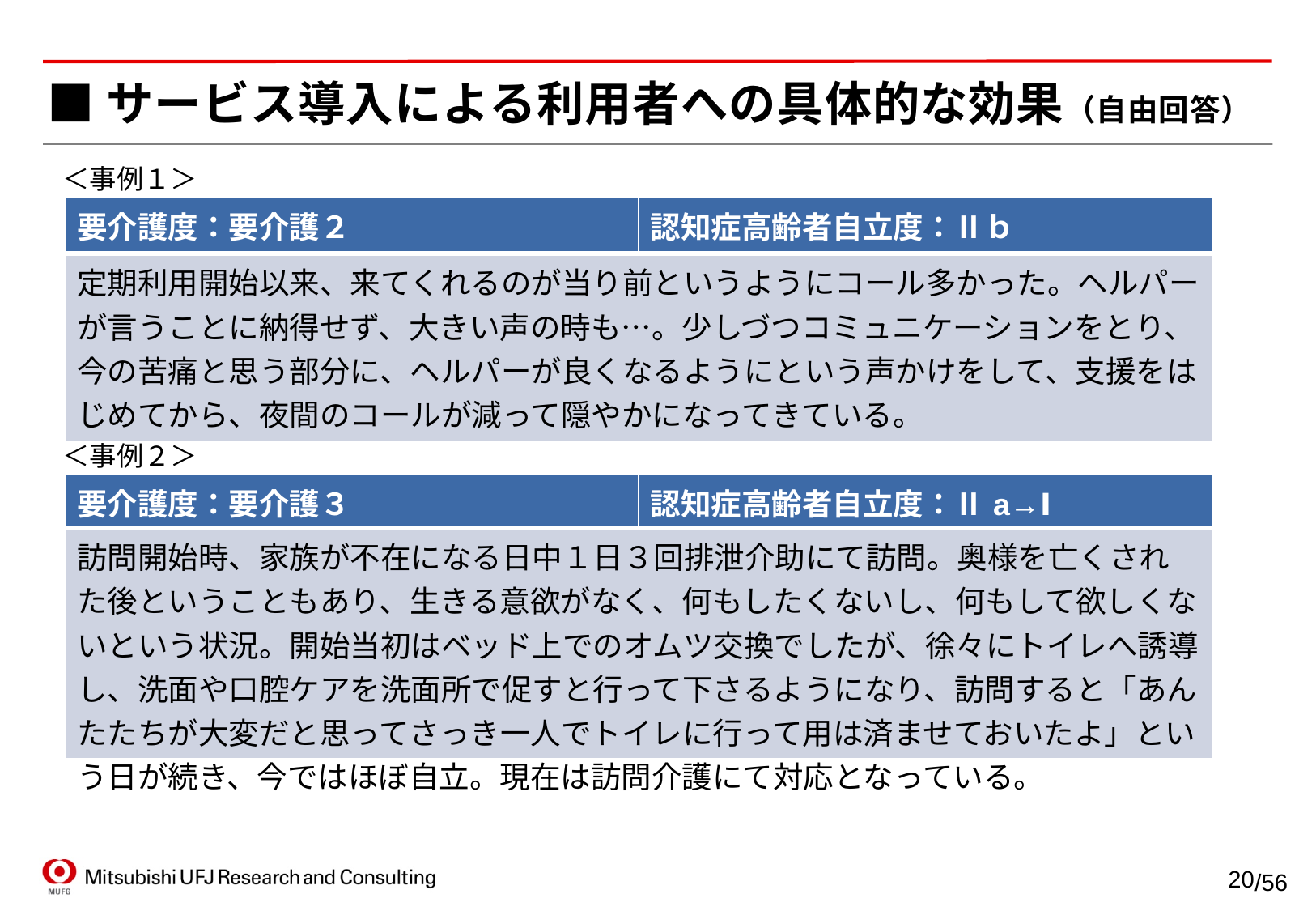

# ■サービス導入による利用者への具体的な効果（自由回答）
＜事例１＞
| 要介護度：要介護２ | 認知症高齢者自立度：Ⅱｂ |
| --- | --- |
| 定期利用開始以来、来てくれるのが当り前というようにコール多かった。ヘルパーが言うことに納得せず、大きい声の時も…。少しづつコミュニケーションをとり、今の苦痛と思う部分に、ヘルパーが良くなるようにという声かけをして、支援をはじめてから、夜間のコールが減って隠やかになってきている。 |  |
＜事例２＞
| 要介護度：要介護３ | 認知症高齢者自立度：Ⅱa→Ⅰ |
| --- | --- |
| 訪問開始時、家族が不在になる日中１日３回排泄介助にて訪問。奥様を亡くされた後ということもあり、生きる意欲がなく、何もしたくないし、何もして欲しくないという状況。開始当初はベッド上でのオムツ交換でしたが、徐々にトイレへ誘導し、洗面や口腔ケアを洗面所で促すと行って下さるようになり、訪問すると「あんたたちが大変だと思ってさっき一人でトイレに行って用は済ませておいたよ」という日が続き、今ではほぼ自立。現在は訪問介護にて対応となっている。 |  |